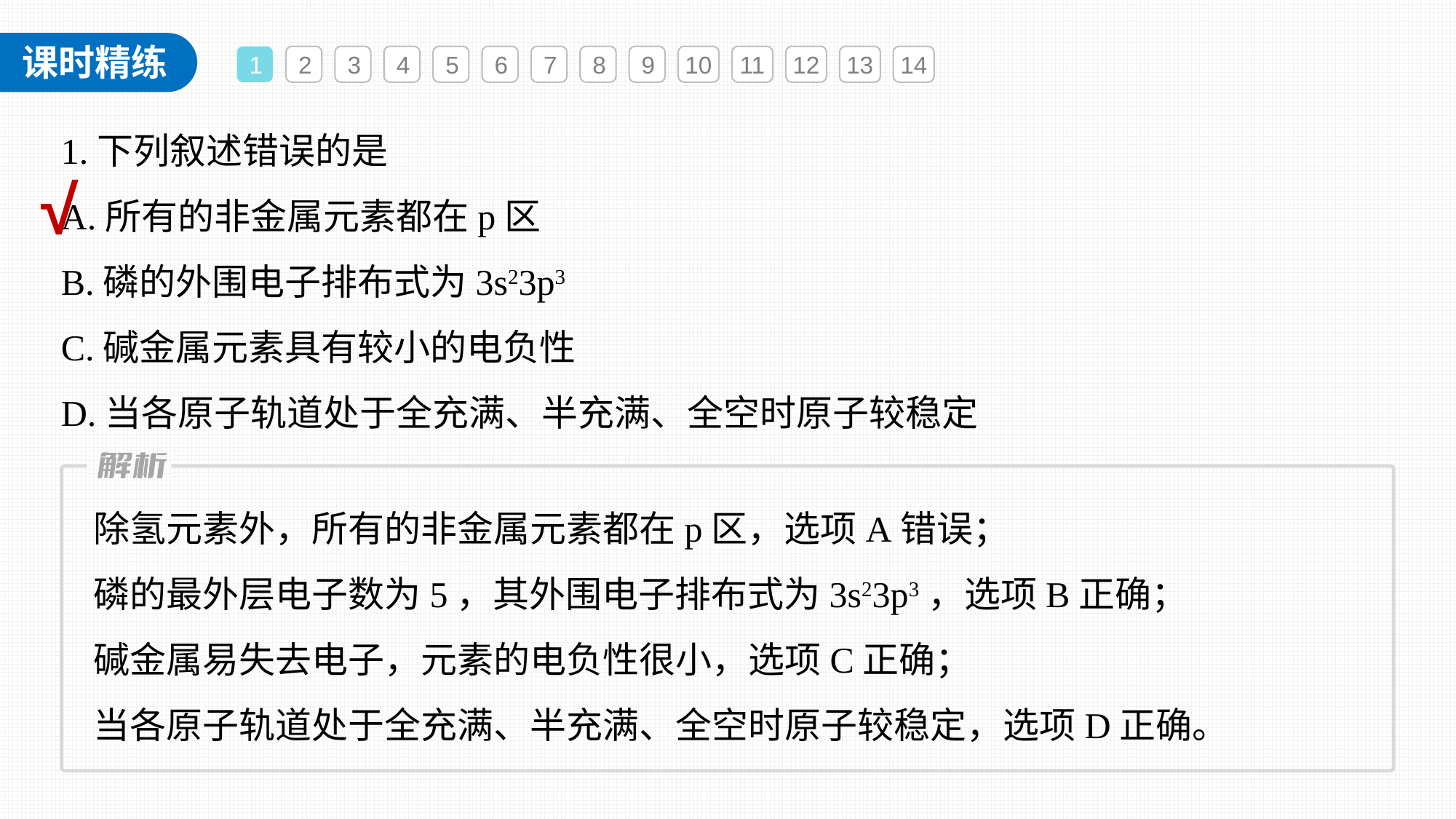

1
2
3
4
5
6
7
8
9
10
11
12
13
14
1.下列叙述错误的是
A.所有的非金属元素都在p区
B.磷的外围电子排布式为3s23p3
C.碱金属元素具有较小的电负性
D.当各原子轨道处于全充满、半充满、全空时原子较稳定
√

除氢元素外，所有的非金属元素都在p区，选项A错误；
磷的最外层电子数为5，其外围电子排布式为3s23p3，选项B正确；
碱金属易失去电子，元素的电负性很小，选项C正确；
当各原子轨道处于全充满、半充满、全空时原子较稳定，选项D正确。